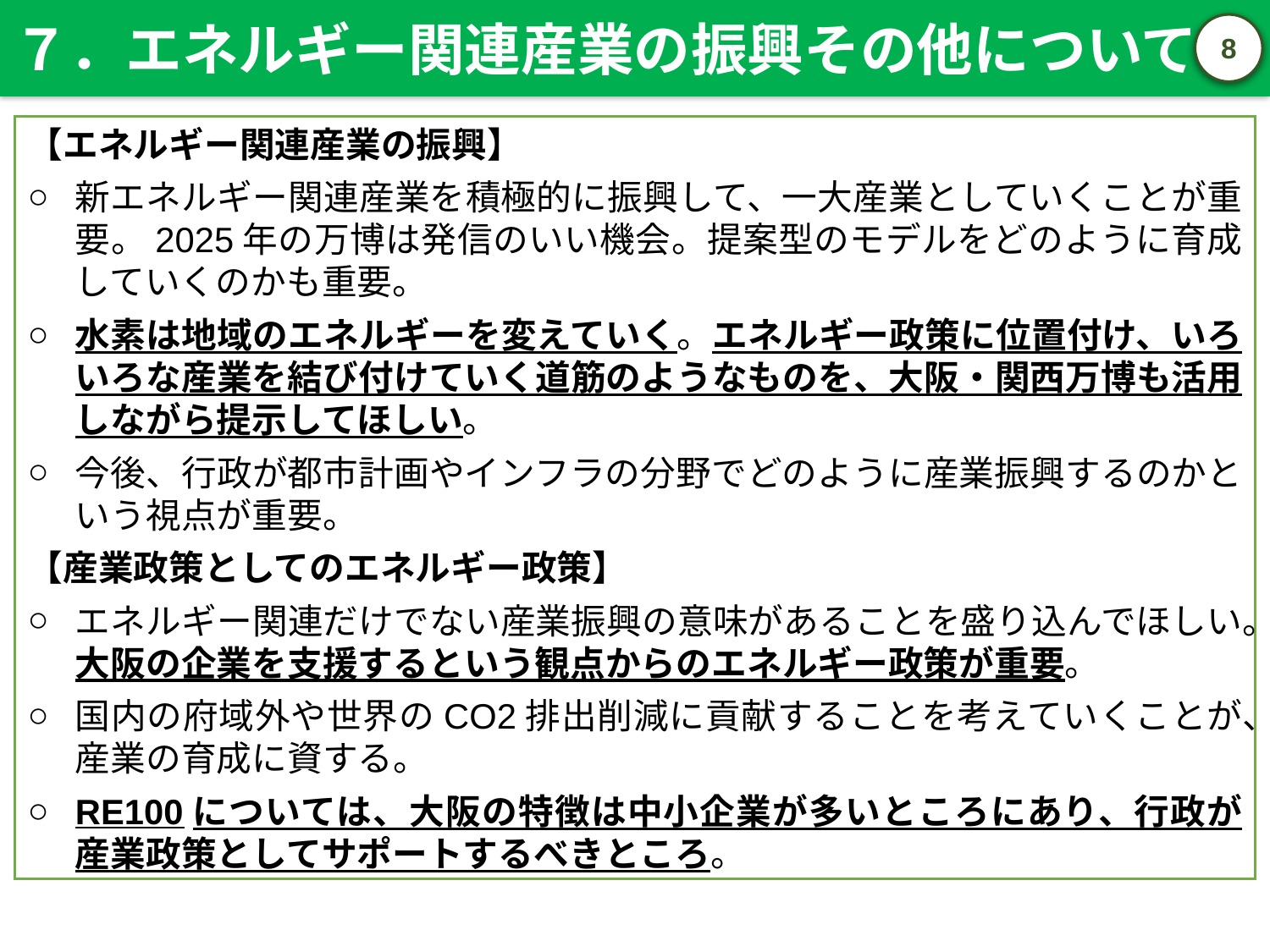

７．エネルギー関連産業の振興その他について
8
【エネルギー関連産業の振興】
新エネルギー関連産業を積極的に振興して、一大産業としていくことが重要。2025年の万博は発信のいい機会。提案型のモデルをどのように育成していくのかも重要。
水素は地域のエネルギーを変えていく。エネルギー政策に位置付け、いろいろな産業を結び付けていく道筋のようなものを、大阪・関西万博も活用しながら提示してほしい。
今後、行政が都市計画やインフラの分野でどのように産業振興するのかという視点が重要。
【産業政策としてのエネルギー政策】
エネルギー関連だけでない産業振興の意味があることを盛り込んでほしい。大阪の企業を支援するという観点からのエネルギー政策が重要。
国内の府域外や世界のCO2排出削減に貢献することを考えていくことが、産業の育成に資する。
RE100については、大阪の特徴は中小企業が多いところにあり、行政が産業政策としてサポートするべきところ。